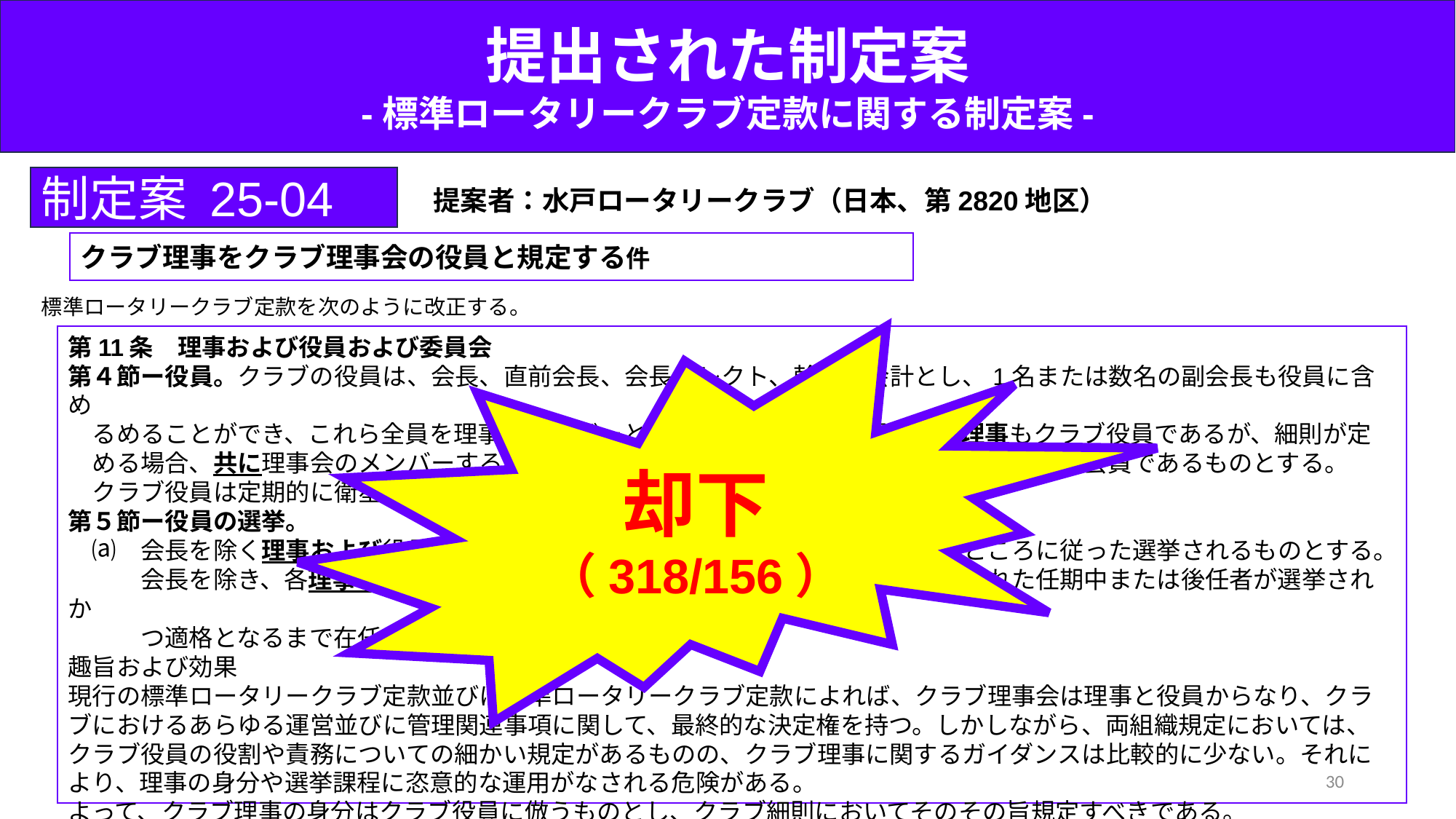

提出された制定案
-標準ロータリークラブ定款に関する制定案-
制定案 25-04
提案者：水戸ロータリークラブ（日本、第2820地区）
クラブ理事をクラブ理事会の役員と規定する件
標準ロータリークラブ定款を次のように改正する。
却下
（318/156）
第11条　理事および役員および委員会
第４節ー役員。クラブの役員は、会長、直前会長、会長エレクト、幹事、会計とし、1名または数名の副会長も役員に含め
　るめることができ、これら全員を理事会メンバーとする。また、会場監督および理事もクラブ役員であるが、細則が定
　める場合、共に理事会のメンバーすることができる。各役員と理事は、本クラブの瑕疵なき会員であるものとする。
　クラブ役員は定期的に衛星クラブの例会に出席するものとする。
第５節ー役員の選挙。
　⒜　会長を除く理事および役員の任期。各理事および役員はクラブ細則に定めるところに従った選挙されるものとする。
　　　会長を除き、各理事および役員は選挙された直後の7月1日に就任し、選挙された任期中または後任者が選挙されか
　　　つ適格となるまで在任する。
趣旨および効果
現行の標準ロータリークラブ定款並びに標準ロータリークラブ定款によれば、クラブ理事会は理事と役員からなり、クラブにおけるあらゆる運営並びに管理関連事項に関して、最終的な決定権を持つ。しかしながら、両組織規定においては、
クラブ役員の役割や責務についての細かい規定があるものの、クラブ理事に関するガイダンスは比較的に少ない。それにより、理事の身分や選挙課程に恣意的な運用がなされる危険がある。
よって、クラブ理事の身分はクラブ役員に倣うものとし、クラブ細則においてそのその旨規定すべきである。
30